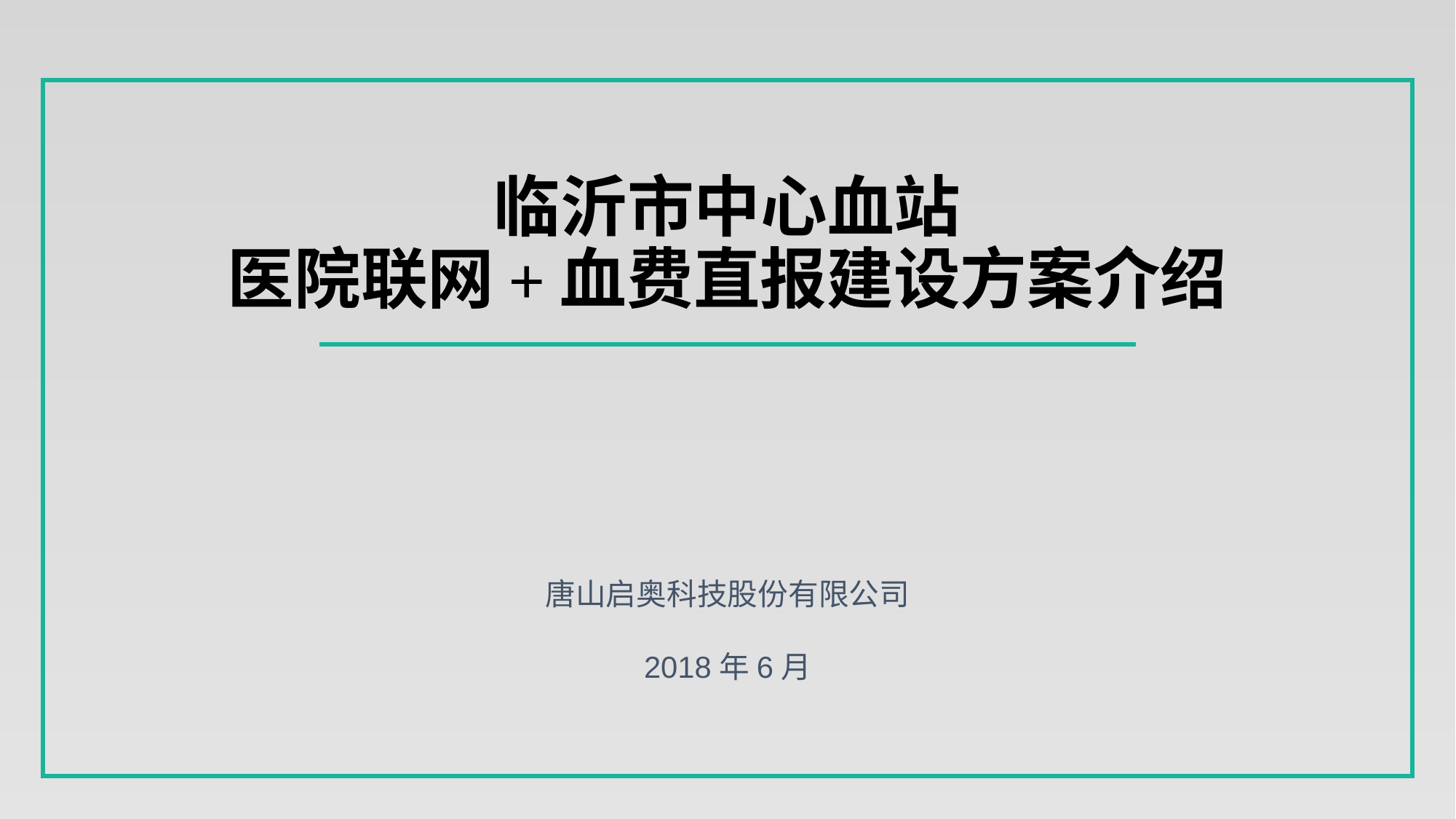

临沂市中心血站
医院联网+血费直报建设方案介绍
e7d195523061f1c021b92b3d25e54ab5e788c0576048880950C3AFFA1066A7153250F1349197BA8C5246BA9D557EC0274B8DA272D2431748978789E76D2CD7D1F11E7447C1D163F5D9CA1CD35DC7B6F05A820A97FDDF78B80358B1BA314023843540A85D6581570D3EB088FBA6B622EE6C196B4874584B4A7E669EF76F69533046BFB3103530D3171620163FD1EDF4A5
唐山启奥科技股份有限公司

2018年6月